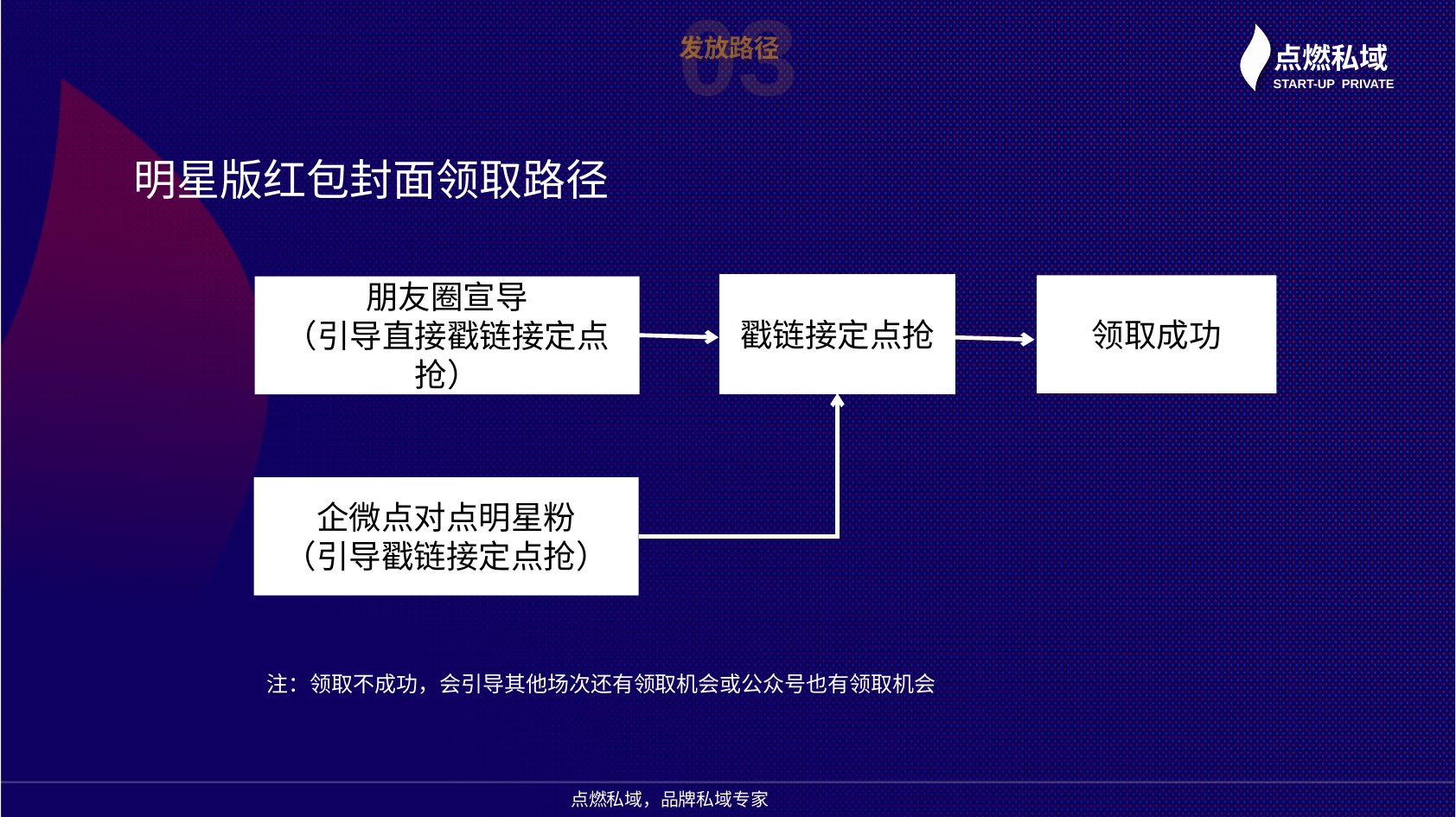

03
发放路径
明星版红包封面领取路径
戳链接定点抢
领取成功
朋友圈宣导
（引导直接戳链接定点抢）
企微点对点明星粉
（引导戳链接定点抢）
注：领取不成功，会引导其他场次还有领取机会或公众号也有领取机会
点燃私域，品牌私域专家